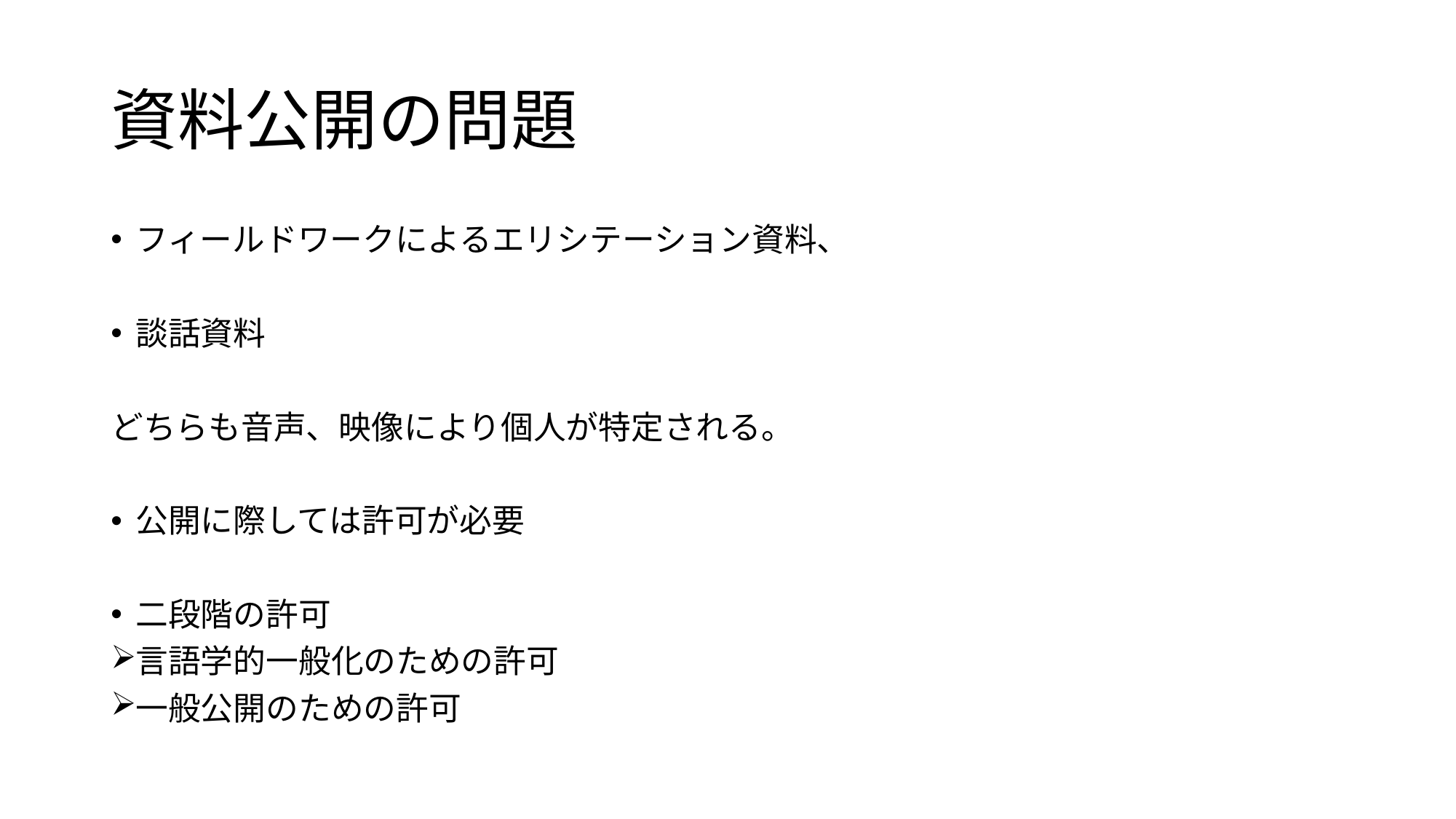

# 資料公開の問題
フィールドワークによるエリシテーション資料、

談話資料

どちらも音声、映像により個人が特定される。

公開に際しては許可が必要

二段階の許可
言語学的一般化のための許可
一般公開のための許可